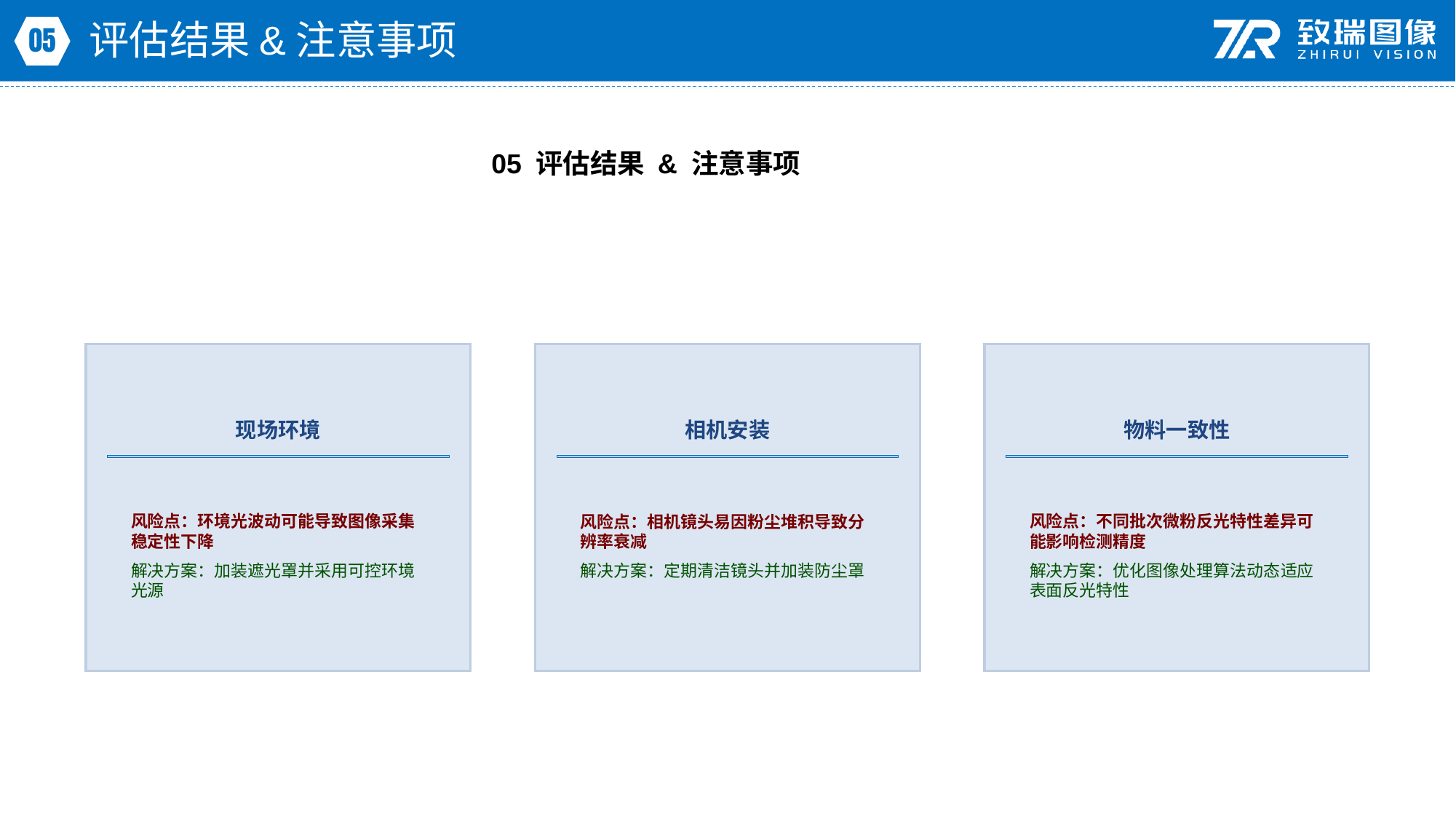

评估结果&注意事项
05

05 评估结果 & 注意事项

现场环境

相机安装

物料一致性

风险点：环境光波动可能导致图像采集稳定性下降
解决方案：加装遮光罩并采用可控环境光源

风险点：相机镜头易因粉尘堆积导致分辨率衰减
解决方案：定期清洁镜头并加装防尘罩

风险点：不同批次微粉反光特性差异可能影响检测精度
解决方案：优化图像处理算法动态适应表面反光特性